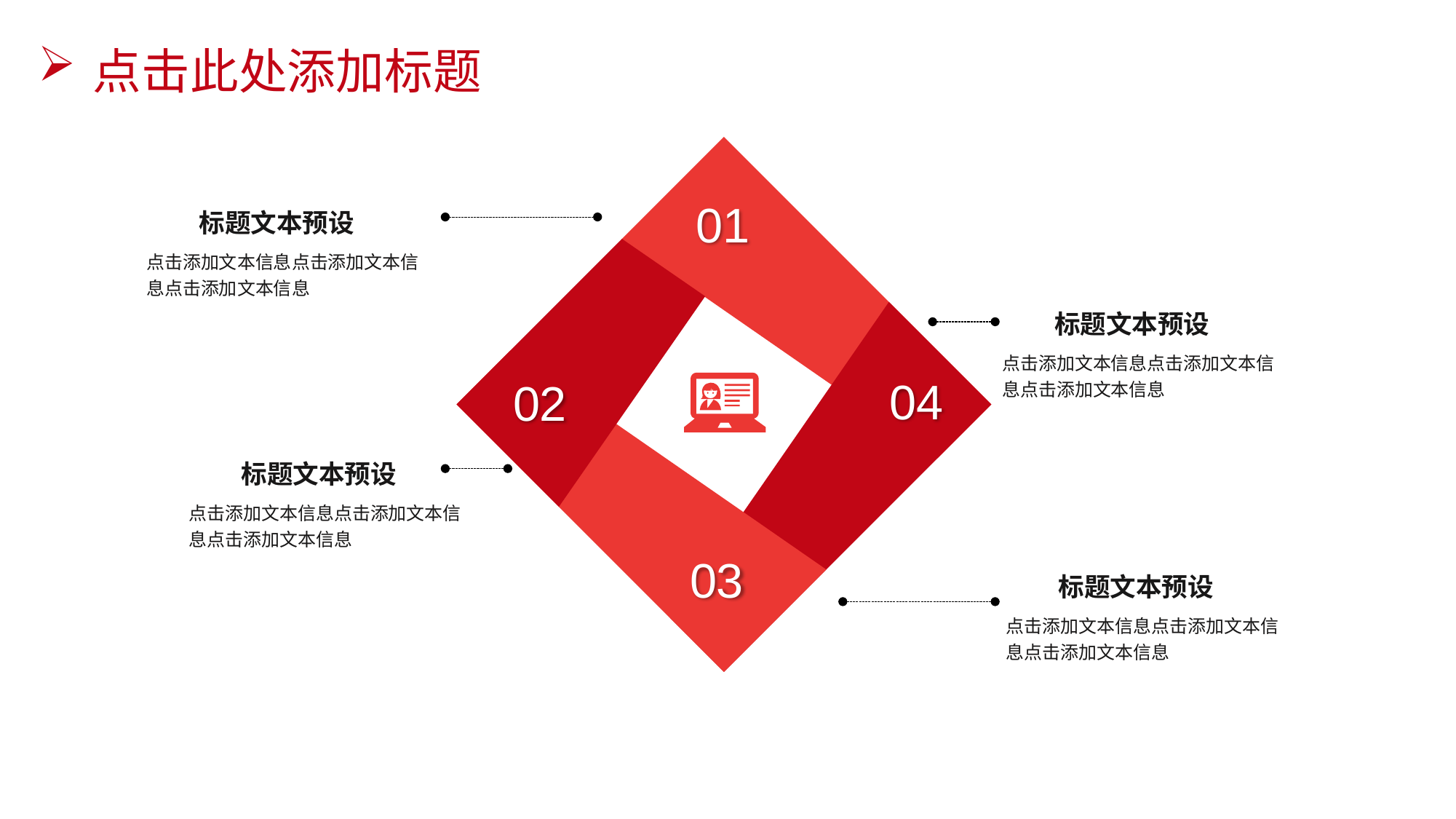

点击此处添加标题
01
标题文本预设

点击添加文本信息点击添加文本信息点击添加文本信息
标题文本预设
点击添加文本信息点击添加文本信息点击添加文本信息
04
02

标题文本预设
点击添加文本信息点击添加文本信息点击添加文本信息
03
标题文本预设
点击添加文本信息点击添加文本信息点击添加文本信息